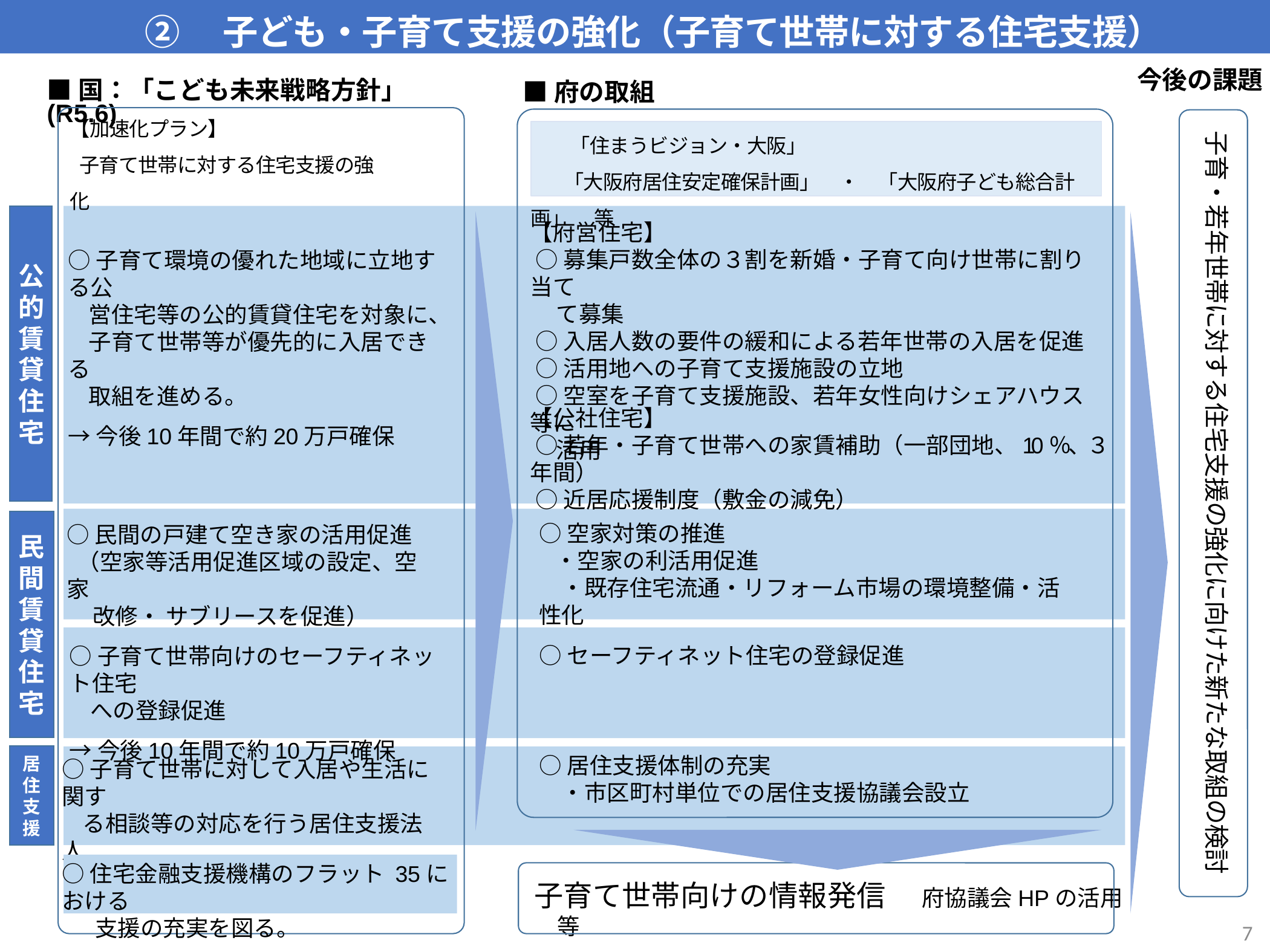

②　子ども・子育て支援の強化（子育て世帯に対する住宅支援）
今後の課題
■国：「こども未来戦略方針」(R5.6)
■府の取組

子育・若年世帯に対する住宅支援の強化に向けた新たな取組の検討
　　「住まうビジョン・大阪」
  　「大阪府居住安定確保計画」　・　「大阪府子ども総合計画」 　等
【加速化プラン】
 子育て世帯に対する住宅支援の強化

公的賃貸住宅
【府営住宅】
 ○募集戸数全体の３割を新婚・子育て向け世帯に割り当て
    て募集
 ○入居人数の要件の緩和による若年世帯の入居を促進
 ○活用地への子育て支援施設の立地
 ○空室を子育て支援施設、若年女性向けシェアハウス等に
    活用

○子育て環境の優れた地域に立地する公
   営住宅等の公的賃貸住宅を対象に、
   子育て世帯等が優先的に入居できる
   取組を進める。

→今後10年間で約20万戸確保
【公社住宅】
 ○若年・子育て世帯への家賃補助（一部団地、10％、３年間）
 ○近居応援制度（敷金の減免）

民間賃貸住宅
○空家対策の推進
  ・空家の利活用促進
　・既存住宅流通・リフォーム市場の環境整備・活性化
○民間の戸建て空き家の活用促進
 （空家等活用促進区域の設定、空家
    改修・ サブリースを促進）

○セーフティネット住宅の登録促進
○子育て世帯向けのセーフティネット住宅
   への登録促進

→今後10年間で約10万戸確保

居住支援

○居住支援体制の充実
　・市区町村単位での居住支援協議会設立
○子育て世帯に対して入居や生活に関す
   る相談等の対応を行う居住支援法人
   に重点的な支援を講じる。

○住宅金融支援機構のフラット 35における
 　支援の充実を図る。

子育て世帯向けの情報発信　 府協議会HPの活用等
7